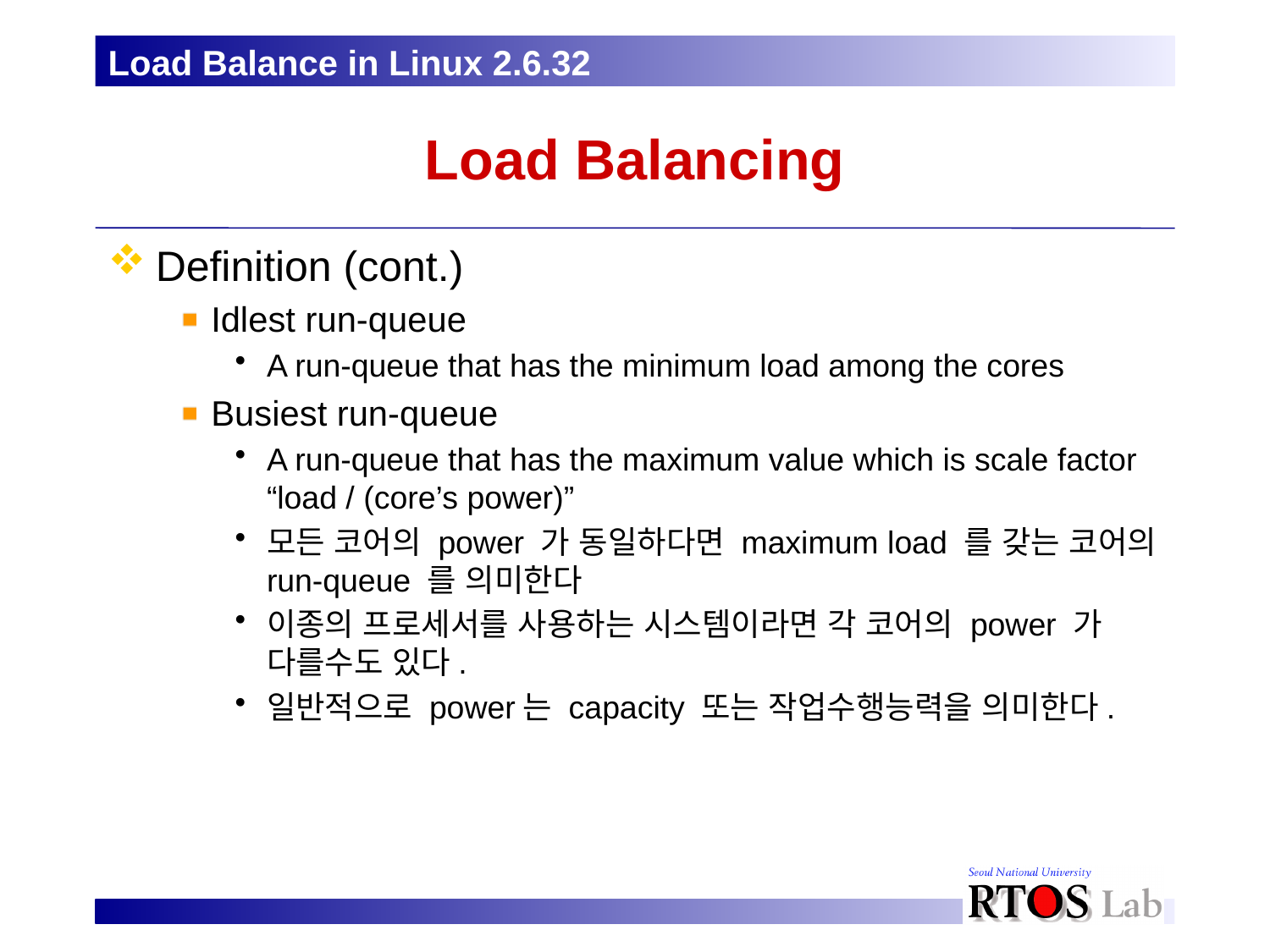

Load Balance in Linux 2.6.32
# Load Balancing
Definition (cont.)
Idlest run-queue
A run-queue that has the minimum load among the cores
Busiest run-queue
A run-queue that has the maximum value which is scale factor “load / (core’s power)”
모든 코어의 power 가 동일하다면 maximum load 를 갖는 코어의 run-queue 를 의미한다
이종의 프로세서를 사용하는 시스템이라면 각 코어의 power 가 다를수도 있다.
일반적으로 power는 capacity 또는 작업수행능력을 의미한다.